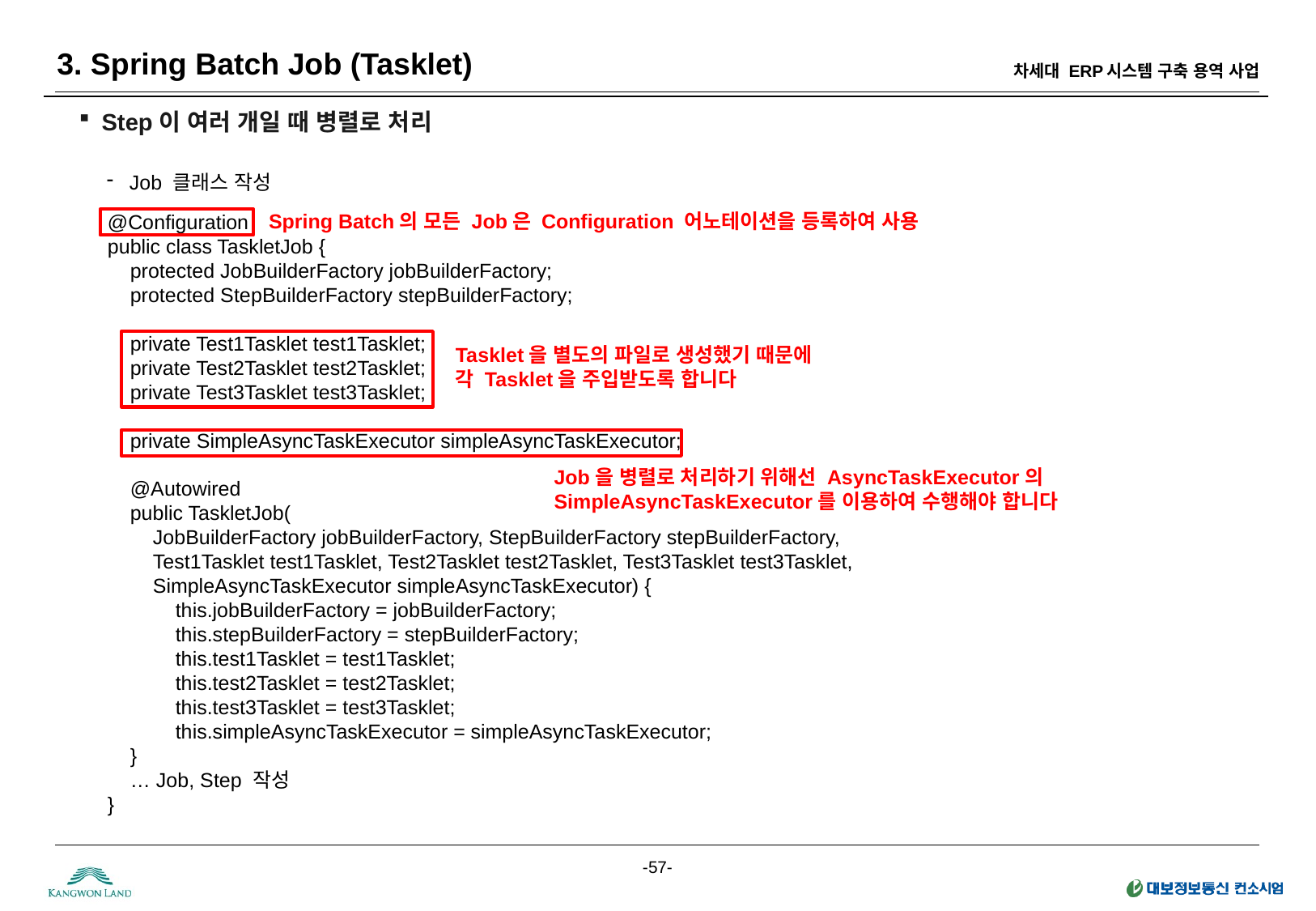

3. Spring Batch Job (Tasklet)
Step이 여러 개일 때 병렬로 처리

Job 클래스 작성
Spring Batch의 모든 Job은 Configuration 어노테이션을 등록하여 사용
@Configuration
public class TaskletJob {
    protected JobBuilderFactory jobBuilderFactory;
    protected StepBuilderFactory stepBuilderFactory;

    private Test1Tasklet test1Tasklet;
    private Test2Tasklet test2Tasklet;
    private Test3Tasklet test3Tasklet;

    private SimpleAsyncTaskExecutor simpleAsyncTaskExecutor;
    @Autowired
    public TaskletJob(
        JobBuilderFactory jobBuilderFactory, StepBuilderFactory stepBuilderFactory,
        Test1Tasklet test1Tasklet, Test2Tasklet test2Tasklet, Test3Tasklet test3Tasklet,
        SimpleAsyncTaskExecutor simpleAsyncTaskExecutor) {
            this.jobBuilderFactory = jobBuilderFactory;
            this.stepBuilderFactory = stepBuilderFactory;
            this.test1Tasklet = test1Tasklet;
            this.test2Tasklet = test2Tasklet;
            this.test3Tasklet = test3Tasklet;
            this.simpleAsyncTaskExecutor = simpleAsyncTaskExecutor;
    }
    … Job, Step 작성
}

Tasklet을 별도의 파일로 생성했기 때문에
각 Tasklet을 주입받도록 합니다

Job을 병렬로 처리하기 위해선 AsyncTaskExecutor의
SimpleAsyncTaskExecutor를 이용하여 수행해야 합니다